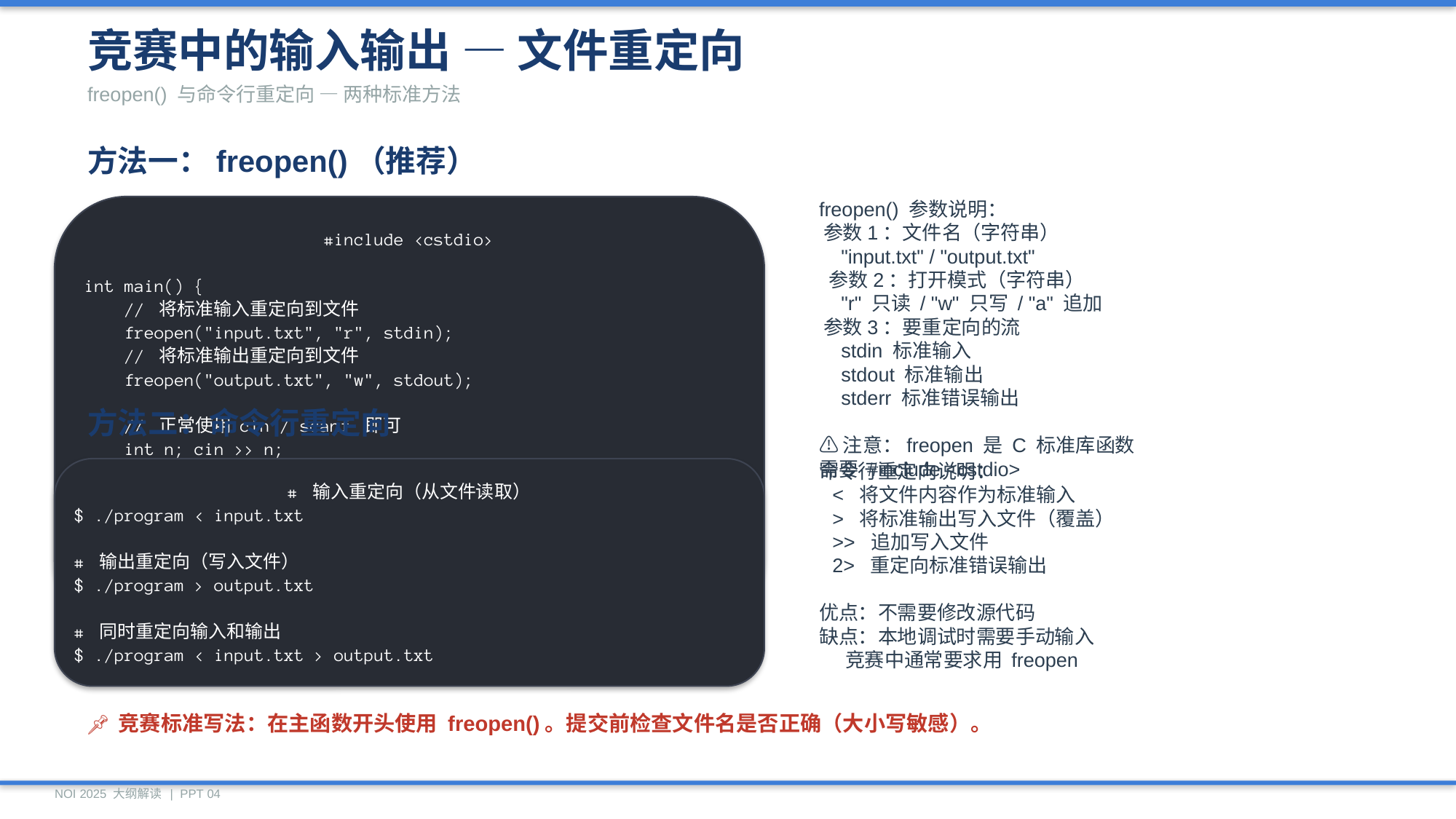

竞赛中的输入输出 — 文件重定向
freopen() 与命令行重定向 — 两种标准方法
方法一：freopen()（推荐）
#include <cstdio>

int main() {
    // 将标准输入重定向到文件
    freopen("input.txt", "r", stdin);
    // 将标准输出重定向到文件
    freopen("output.txt", "w", stdout);

    // 正常使用 cin / scanf 即可
    int n; cin >> n;
    cout << n * 2 << endl;

    // 可选：关闭文件（程序结束自动关）
    fclose(stdin); fclose(stdout);
    return 0;
}
freopen() 参数说明：
 参数1：文件名（字符串）
    "input.txt" / "output.txt"
 参数2：打开模式（字符串）
    "r" 只读 / "w" 只写 / "a" 追加
 参数3：要重定向的流
    stdin 标准输入
    stdout 标准输出
    stderr 标准错误输出
⚠ 注意：freopen 是 C 标准库函数
需要 #include <cstdio>
方法二：命令行重定向
# 输入重定向（从文件读取）
$ ./program < input.txt

# 输出重定向（写入文件）
$ ./program > output.txt

# 同时重定向输入和输出
$ ./program < input.txt > output.txt
命令行重定向说明：
  <  将文件内容作为标准输入
  >  将标准输出写入文件（覆盖）
  >>  追加写入文件
  2>  重定向标准错误输出
优点：不需要修改源代码
缺点：本地调试时需要手动输入
      竞赛中通常要求用 freopen
📌 竞赛标准写法：在主函数开头使用 freopen()。提交前检查文件名是否正确（大小写敏感）。

NOI 2025 大纲解读  |  PPT 04